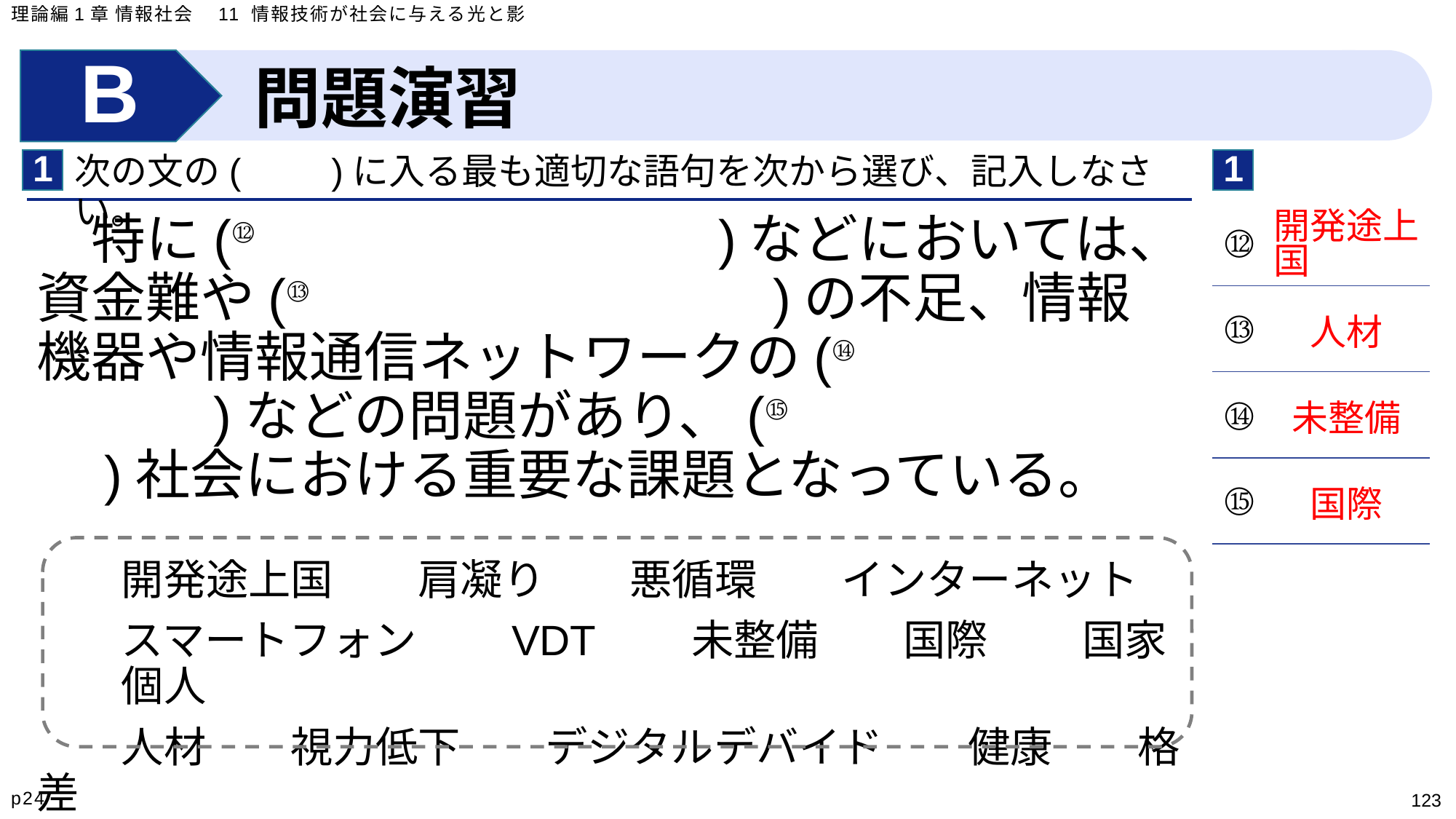

理論編1章 情報社会　11 情報技術が社会に与える光と影
問題演習
1
1
次の文の(　　)に入る最も適切な語句を次から選び、記入しなさい。
| ⑫ |
| --- |
| ⑬ |
| ⑭ |
| ⑮ |
特に(⑫　　　　　　　　)などにおいては、資金難や(⑬　　　　　　　　)の不足、情報機器や情報通信ネットワークの(⑭　　　　　　　　)などの問題があり、(⑮　　　　　　　　)社会における重要な課題となっている。
　　開発途上国　　肩凝り　　悪循環　　インターネット
　　スマートフォン　　VDT　　未整備　　国際 　　国家　　個人
　　人材　　視力低下　　デジタルデバイド　　健康　　格差
開発途上
国
人材
未整備
国際

p24
123